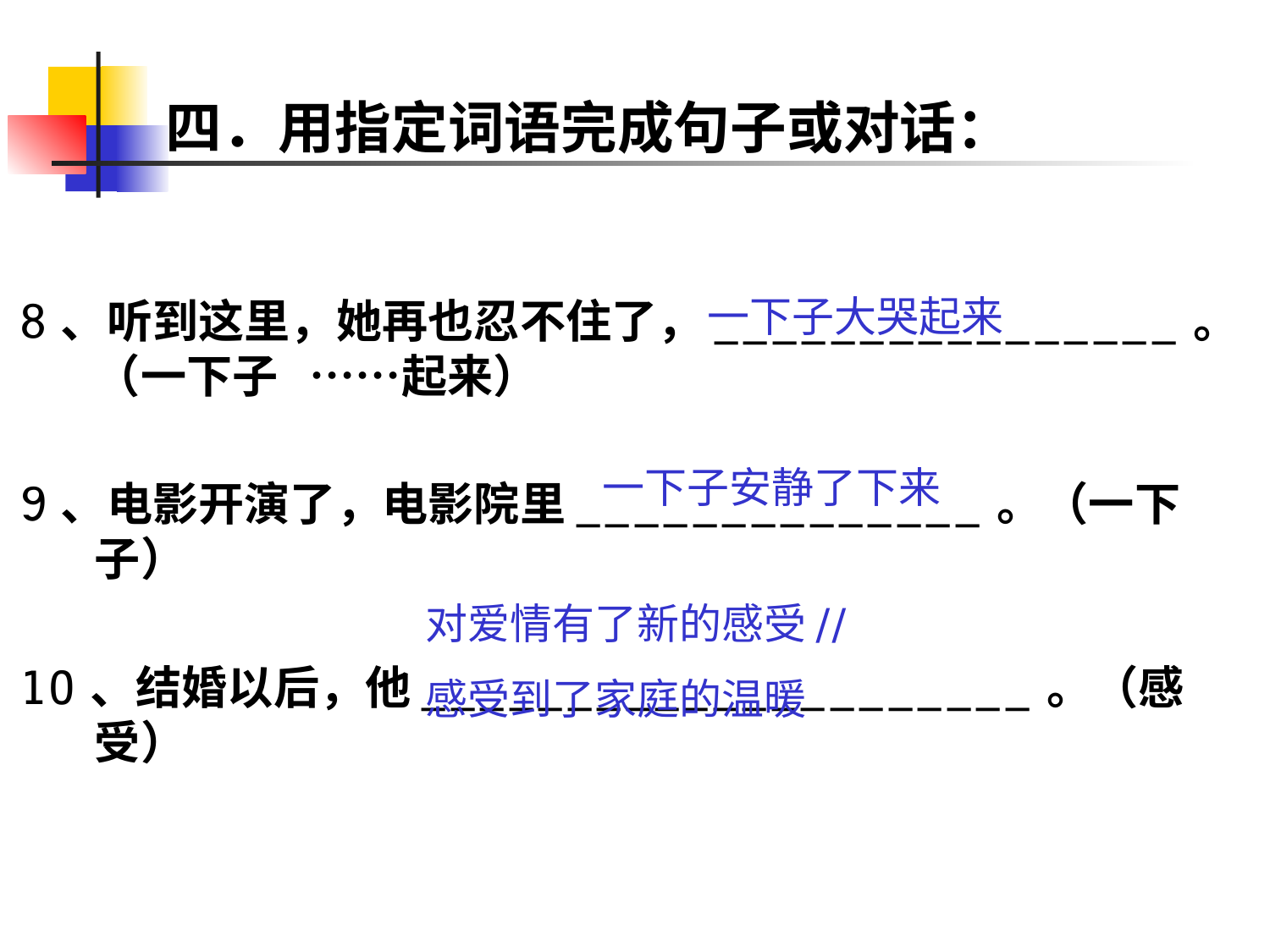

# 四．用指定词语完成句子或对话：
一下子大哭起来
8、听到这里，她再也忍不住了，________________。（一下子   ……起来）

9、电影开演了，电影院里______________。（一下子）

10、结婚以后，他_____________________。（感受）
一下子安静了下来
对爱情有了新的感受//
感受到了家庭的温暖